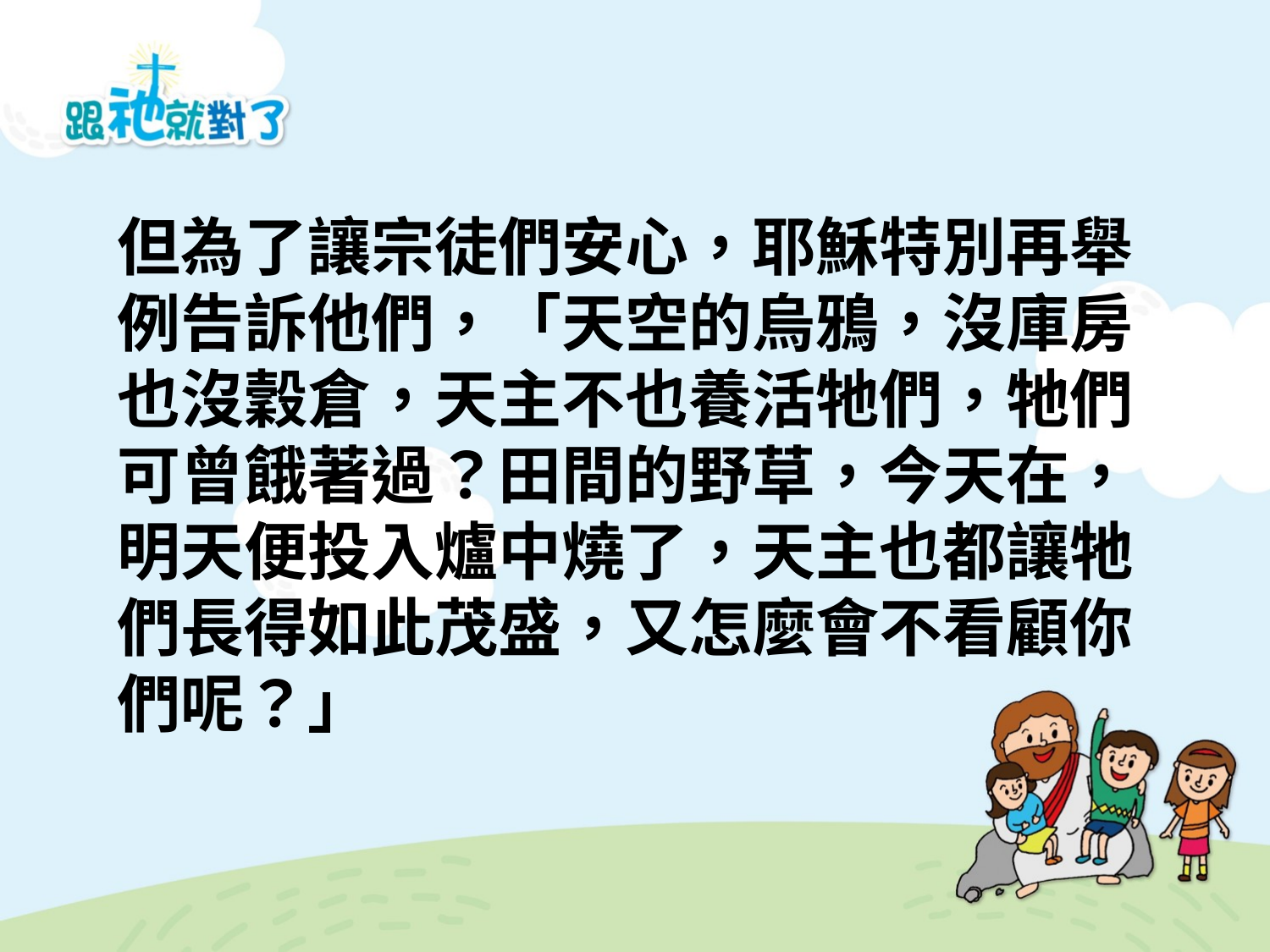

但為了讓宗徒們安心，耶穌特別再舉例告訴他們，「天空的烏鴉，沒庫房也沒穀倉，天主不也養活牠們，牠們可曾餓著過？田間的野草，今天在，明天便投入爐中燒了，天主也都讓牠們長得如此茂盛，又怎麼會不看顧你們呢？」